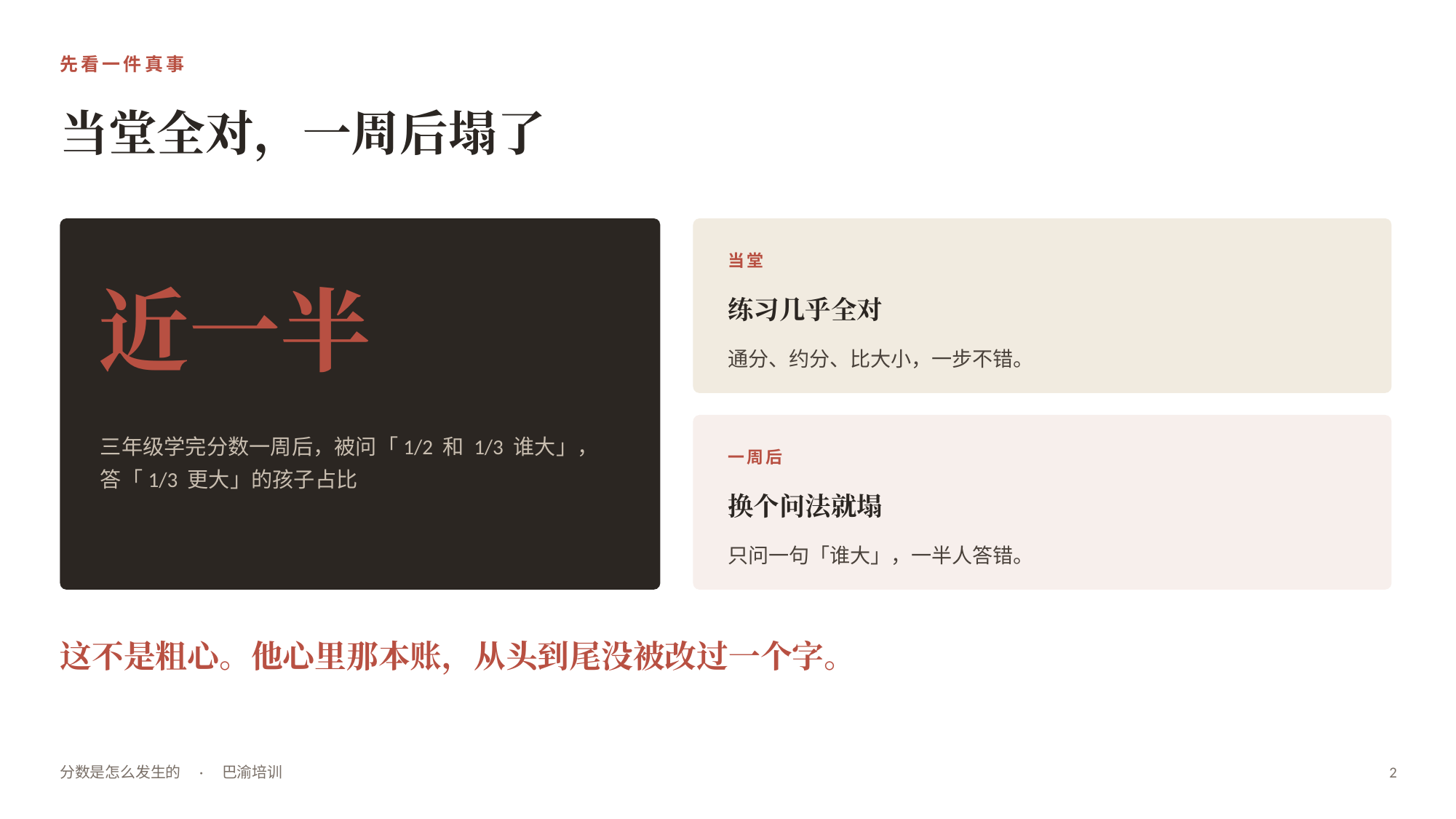

先看一件真事
当堂全对，一周后塌了

当堂
近一半
练习几乎全对
通分、约分、比大小，一步不错。
三年级学完分数一周后，被问「1/2 和 1/3 谁大」，
答「1/3 更大」的孩子占比

一周后
换个问法就塌
只问一句「谁大」，一半人答错。
这不是粗心。他心里那本账，从头到尾没被改过一个字。
分数是怎么发生的　·　巴渝培训
2